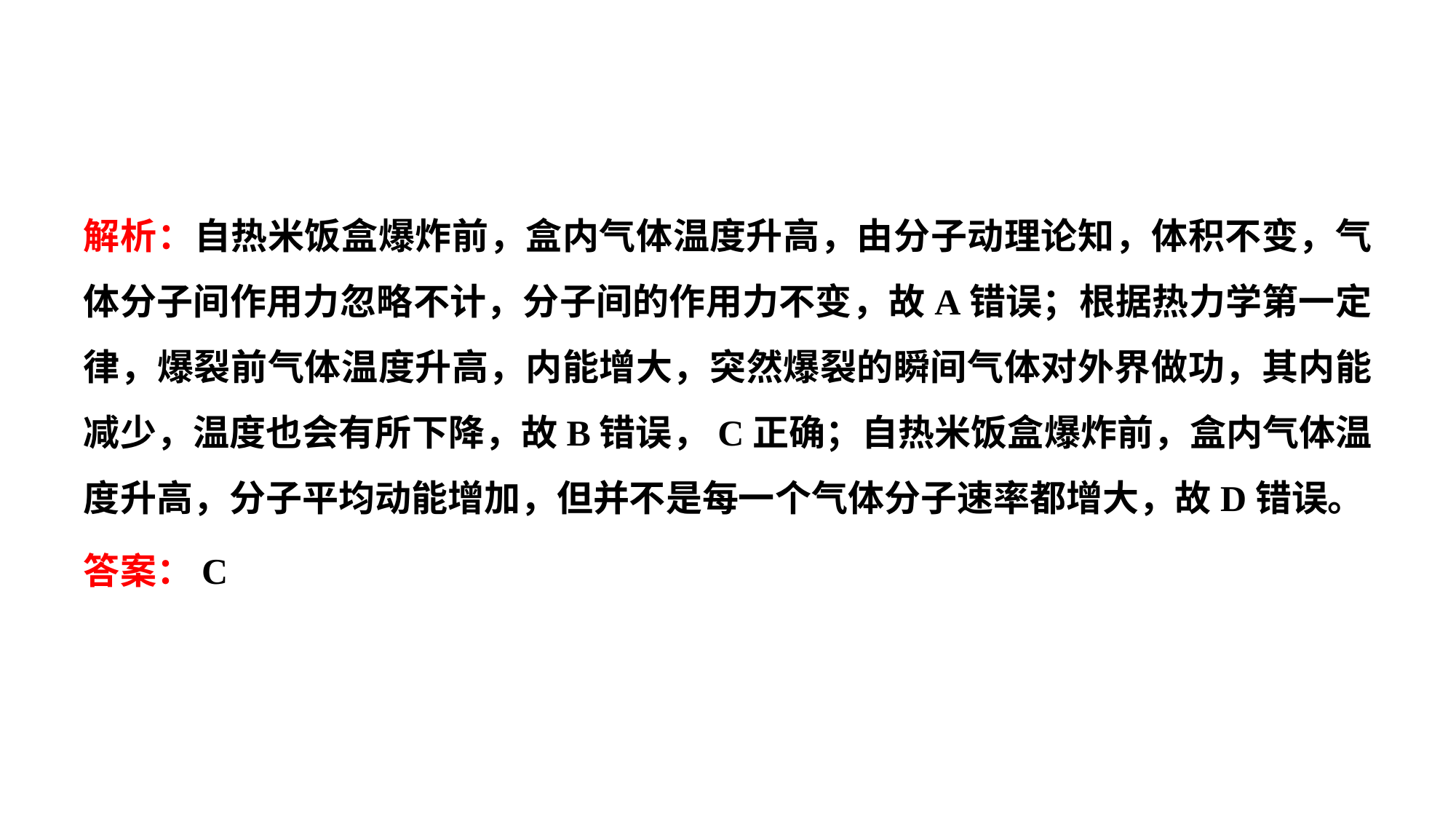

解析：自热米饭盒爆炸前，盒内气体温度升高，由分子动理论知，体积不变，气体分子间作用力忽略不计，分子间的作用力不变，故A错误；根据热力学第一定律，爆裂前气体温度升高，内能增大，突然爆裂的瞬间气体对外界做功，其内能减少，温度也会有所下降，故B错误，C正确；自热米饭盒爆炸前，盒内气体温度升高，分子平均动能增加，但并不是每一个气体分子速率都增大，故D错误。
答案：C